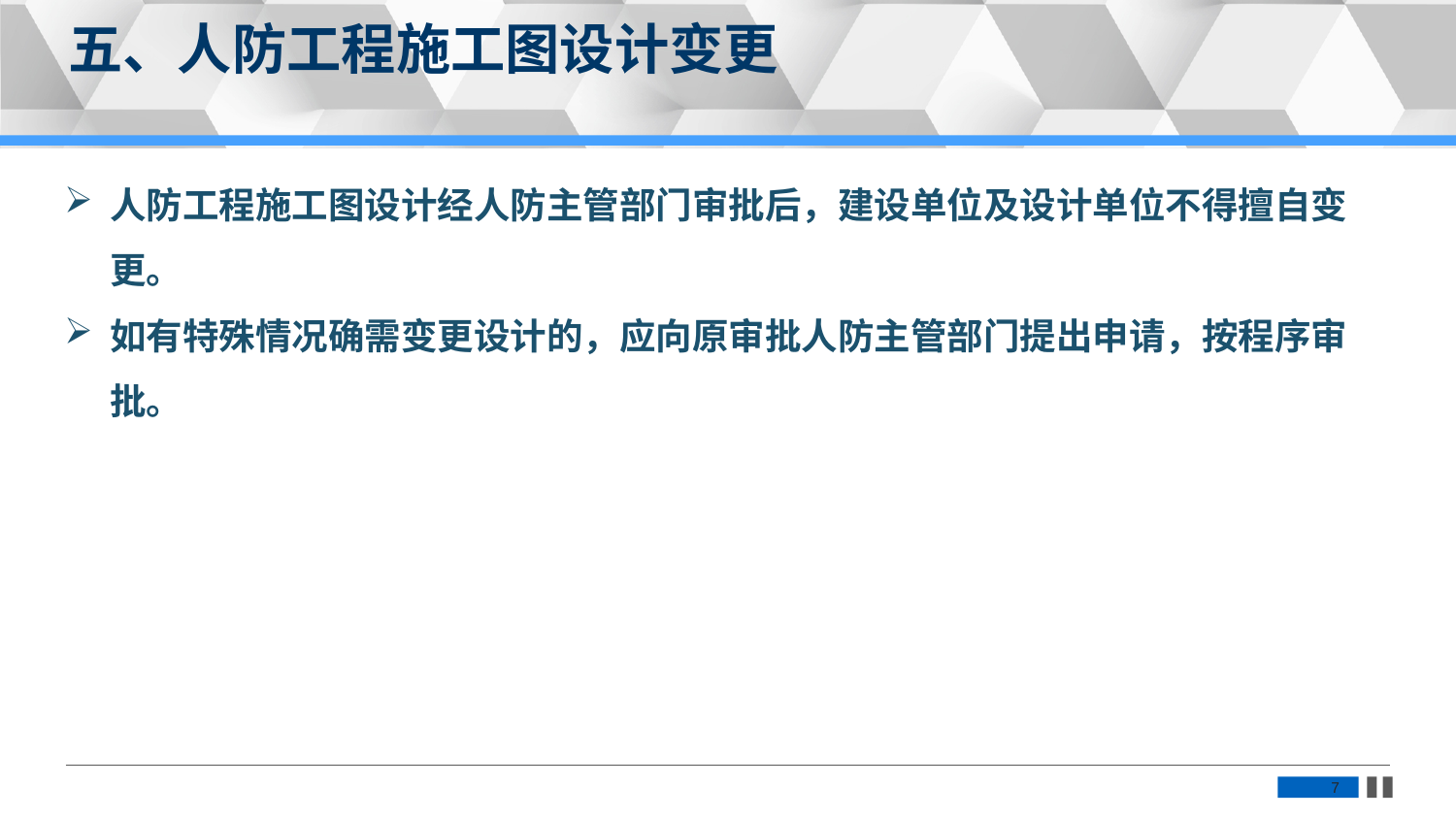

五、人防工程施工图设计变更
人防工程施工图设计经人防主管部门审批后，建设单位及设计单位不得擅自变更。
如有特殊情况确需变更设计的，应向原审批人防主管部门提出申请，按程序审批。
7